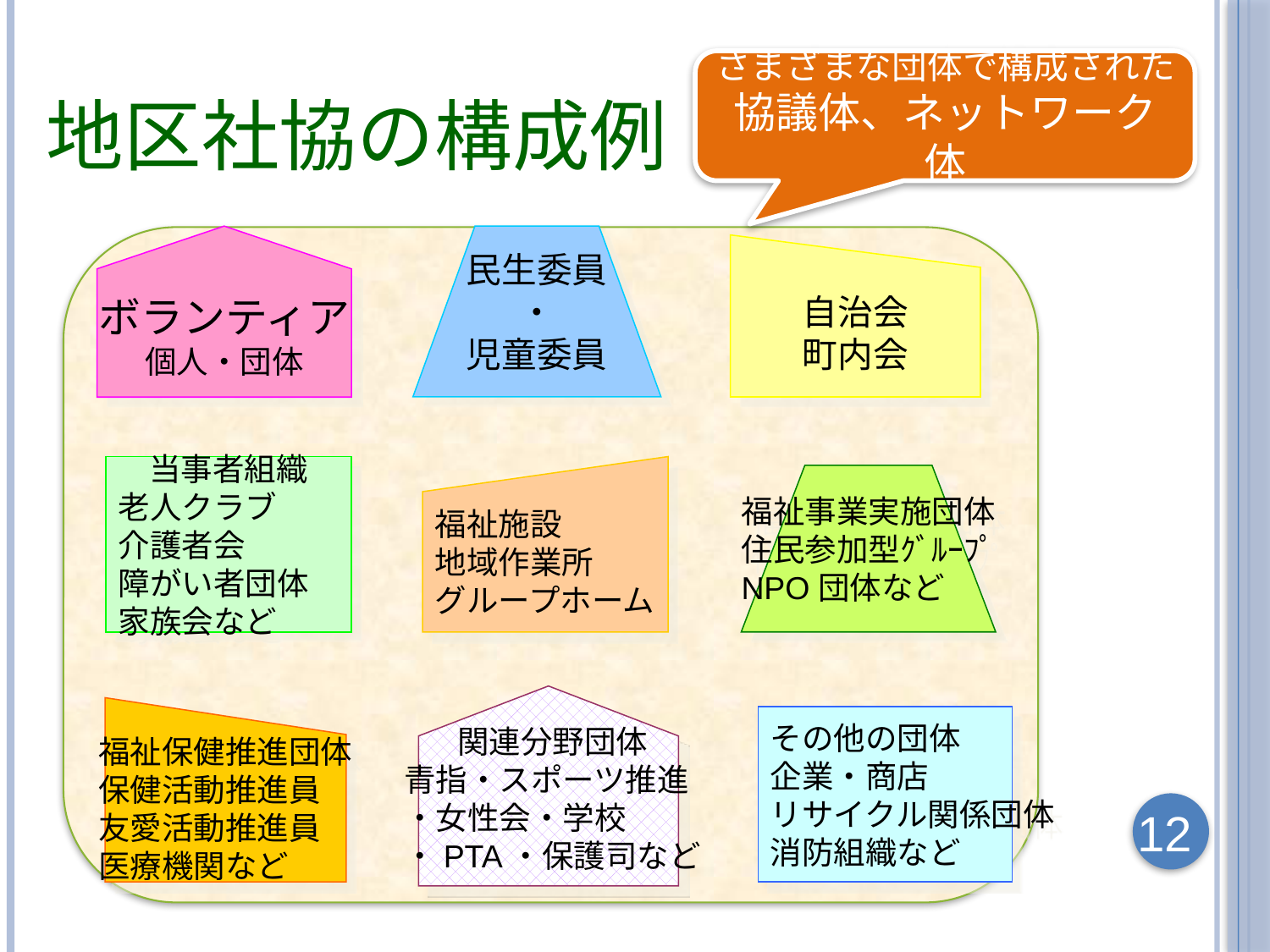

# 地区社協の構成例
さまざまな団体で構成された
協議体、ネットワーク体

ボランティア
個人・団体
民生委員
・
児童委員

自治会
町内会
当事者組織
老人クラブ
介護者会
障がい者団体
家族会など
福祉施設
地域作業所
グループホーム
福祉事業実施団体
住民参加型ｸﾞﾙｰﾌﾟ
NPO団体など

関連分野団体
青指・スポーツ推進
・女性会・学校
・PTA・保護司など
福祉保健推進団体
保健活動推進員
友愛活動推進員
医療機関など
その他の団体
企業・商店
リサイクル関係団体
消防組織など
12
13